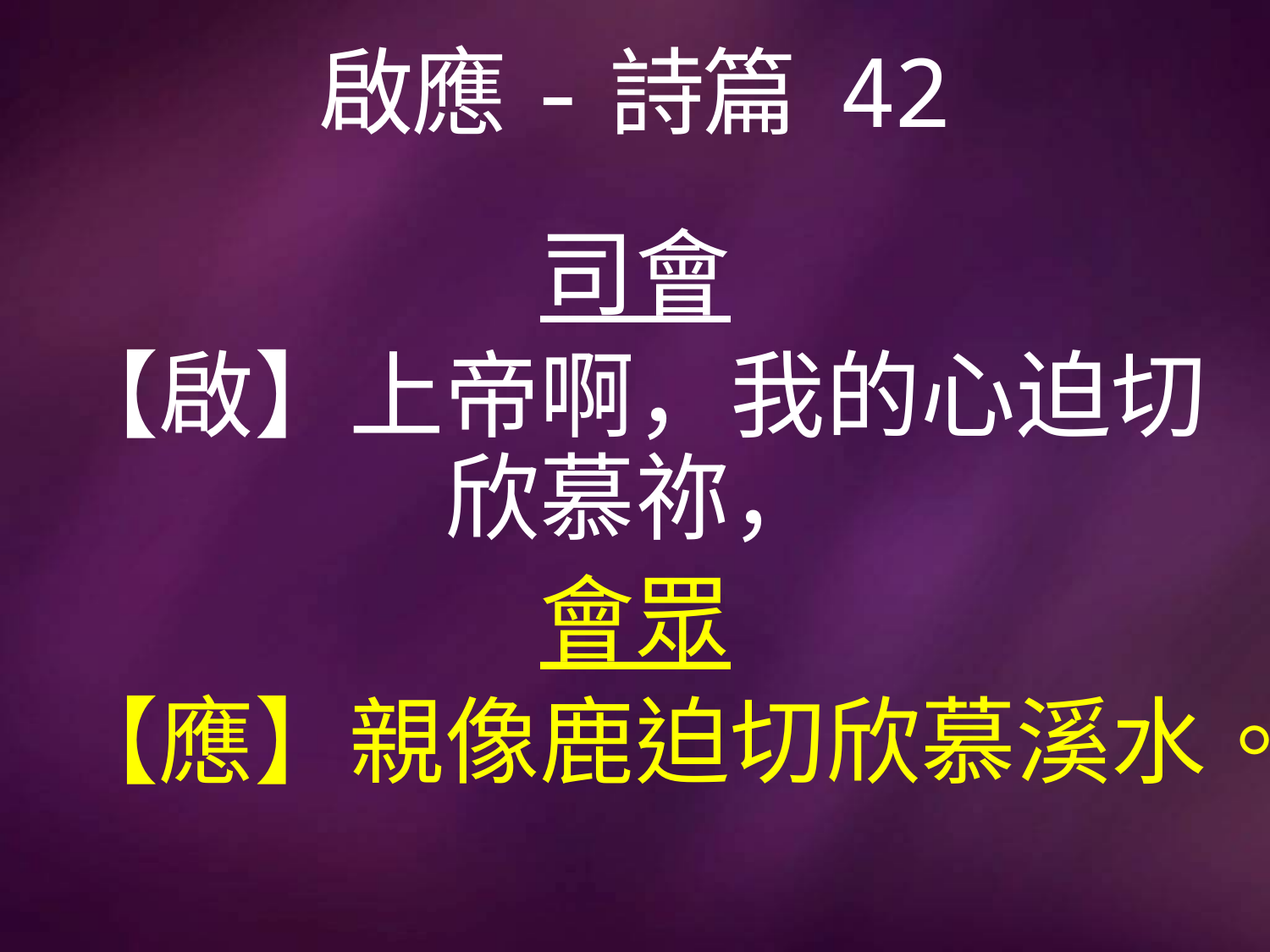

# 啟應-詩篇 42
司會
【啟】上帝啊，我的心迫切欣慕祢，
會眾
【應】親像鹿迫切欣慕溪水。